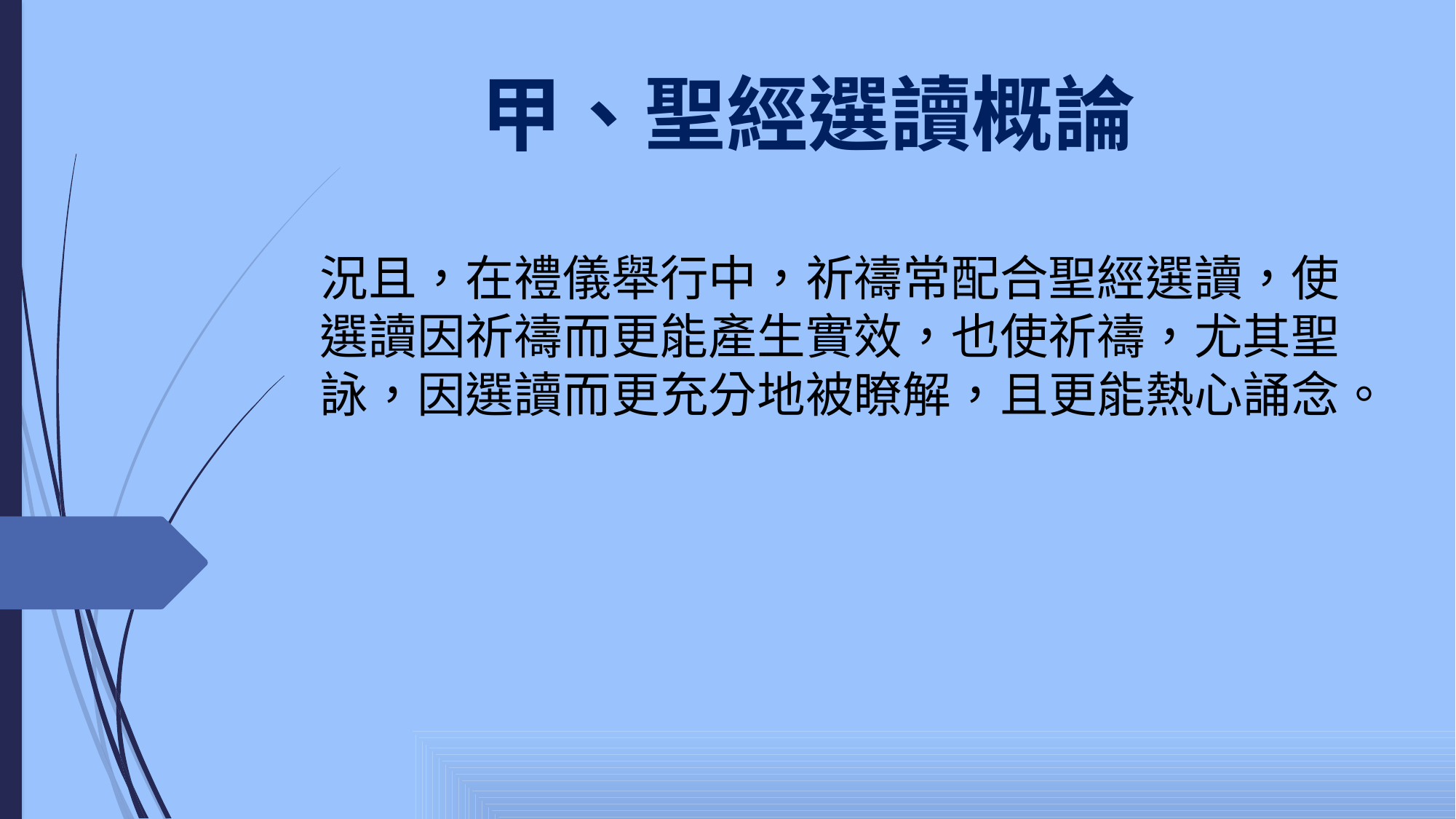

# 甲、聖經選讀概論
況且，在禮儀舉行中，祈禱常配合聖經選讀，使選讀因祈禱而更能產生實效，也使祈禱，尤其聖詠，因選讀而更充分地被瞭解，且更能熱心誦念。